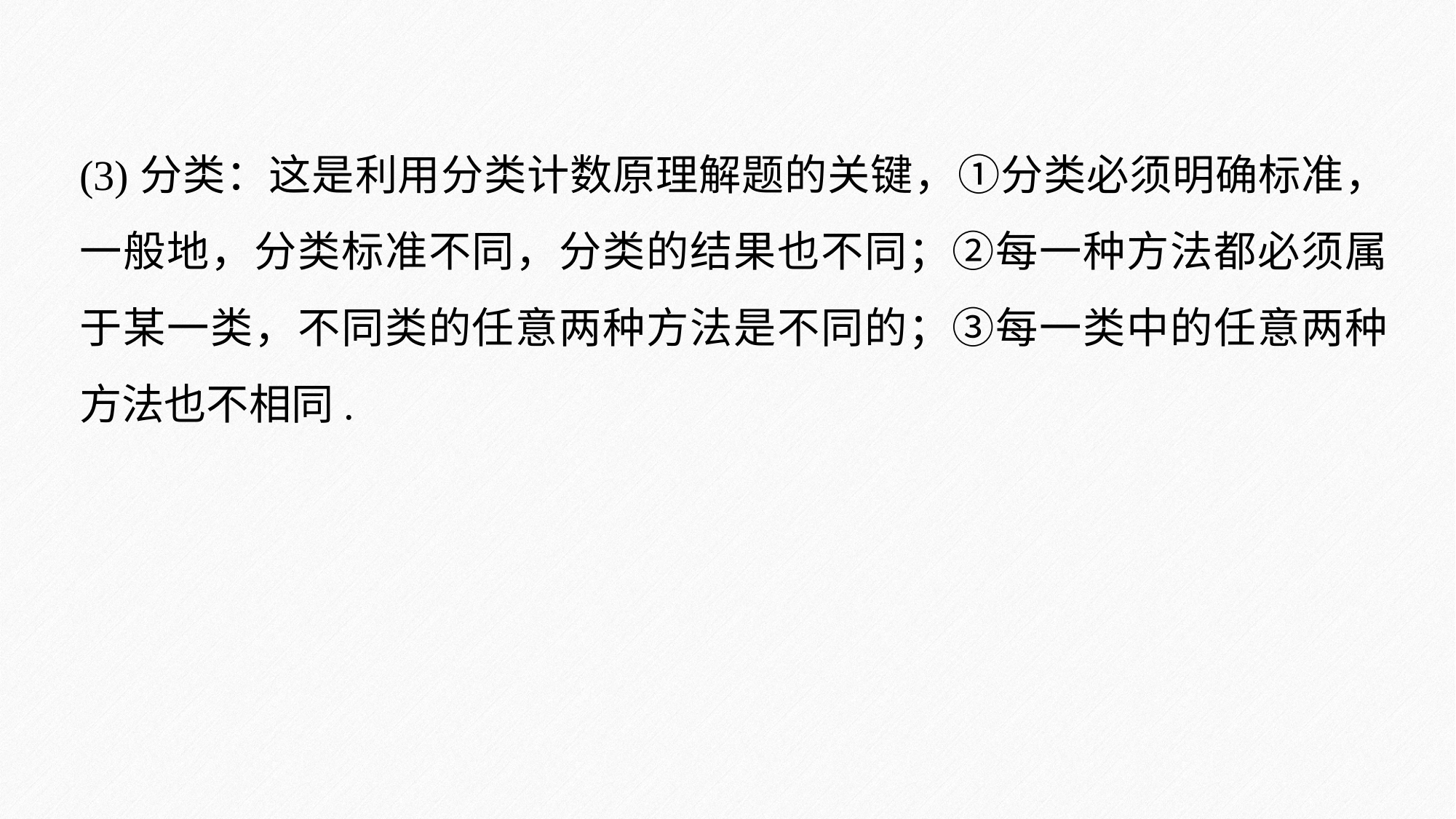

(3)分类：这是利用分类计数原理解题的关键，①分类必须明确标准，一般地，分类标准不同，分类的结果也不同；②每一种方法都必须属于某一类，不同类的任意两种方法是不同的；③每一类中的任意两种方法也不相同.